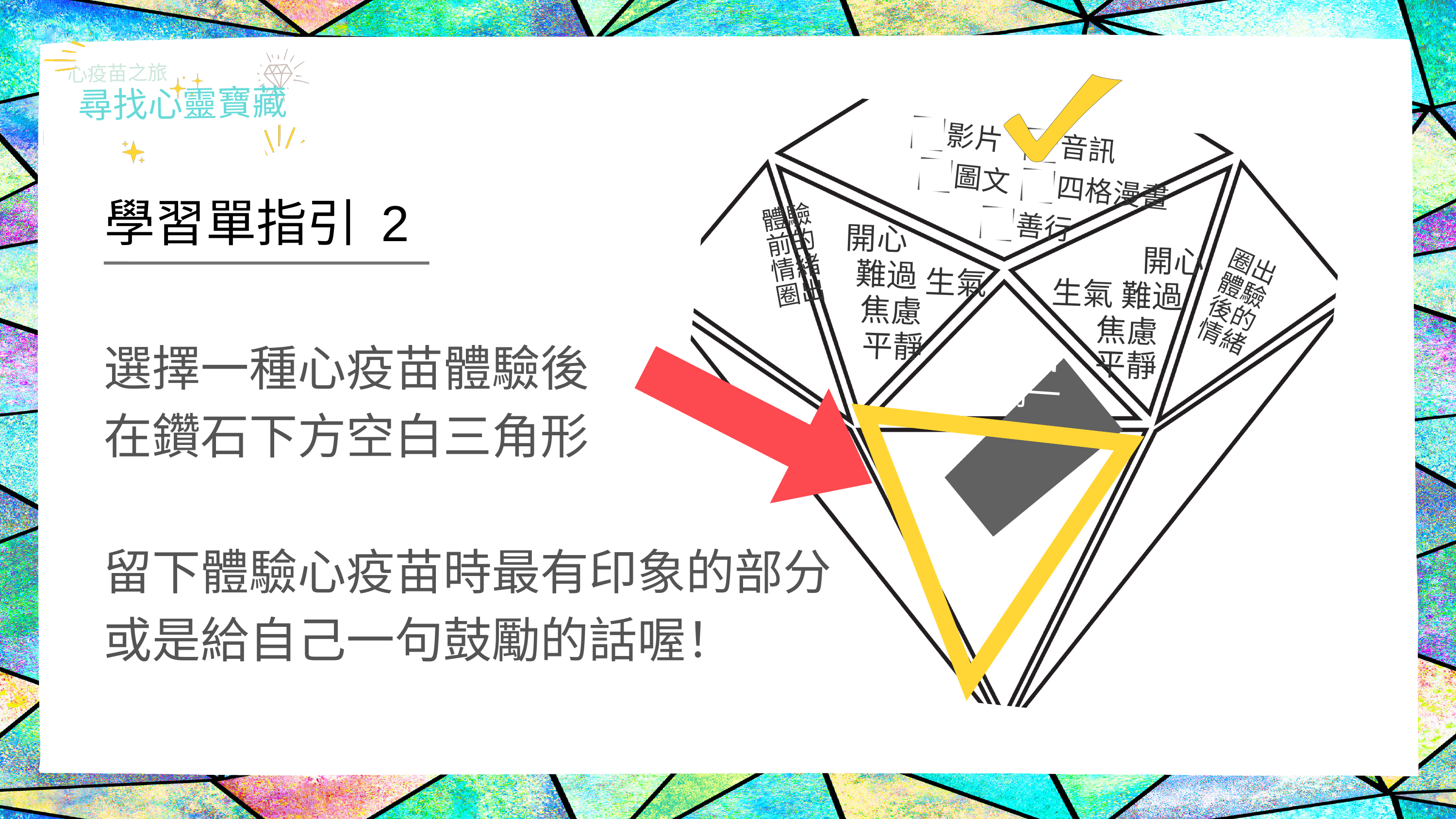

心疫苗之旅

尋找心靈寶藏

影片
音訊

圖文
四格漫畫

善行
體驗前的情緒
圈出
圈出
體驗後的情緒
開心
開心
難過
生氣
難過
生氣
焦慮

ＭＯＮ
星期一
焦慮

平靜
平靜
學習單指引 2

選擇一種心疫苗體驗後
在鑽石下方空白三角形

留下體驗心疫苗時最有印象的部分
或是給自己一句鼓勵的話喔！